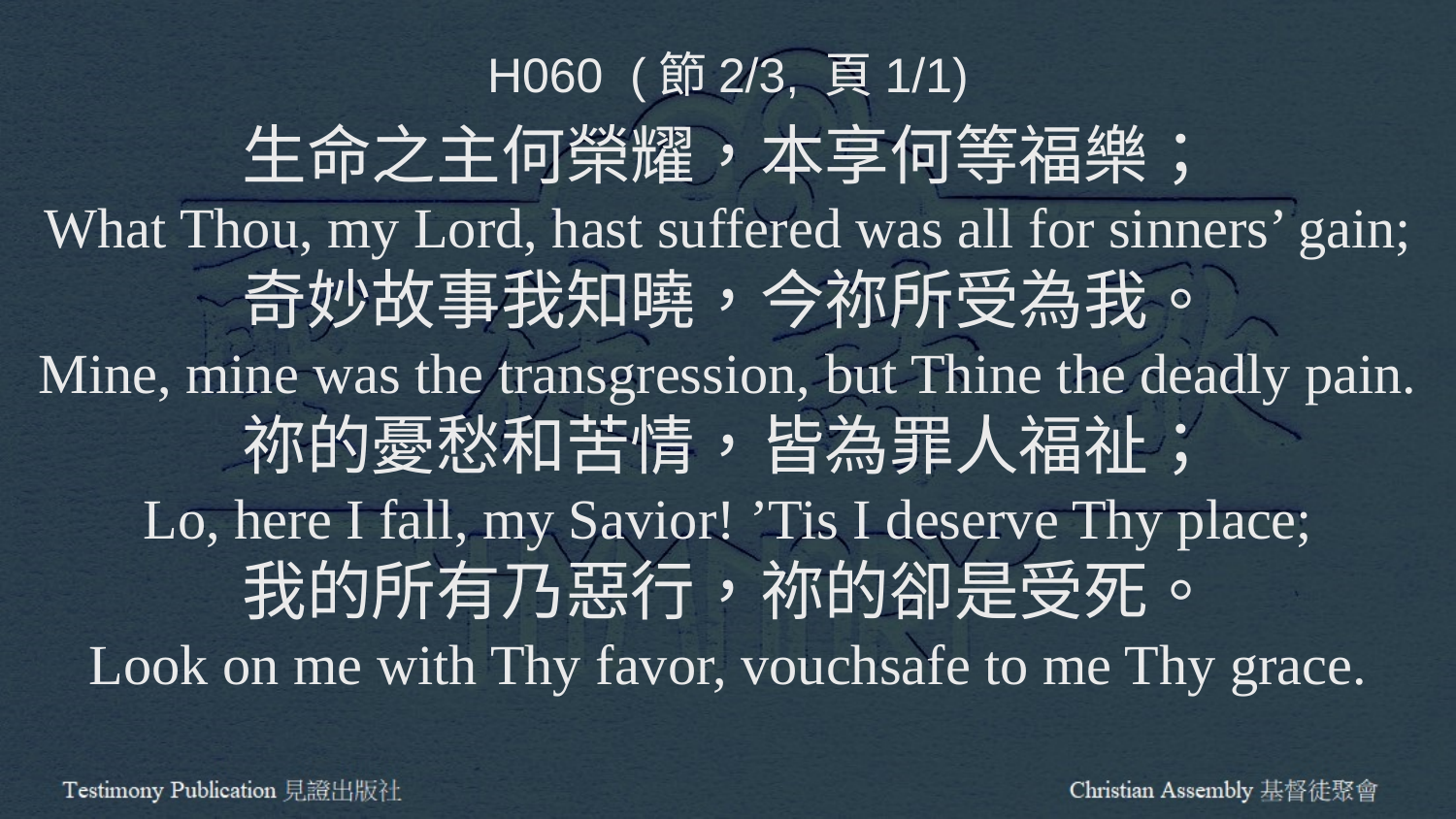

H060  (節2/3, 頁1/1)
生命之主何榮耀，本享何等福樂；
What Thou, my Lord, hast suffered was all for sinners’ gain;
奇妙故事我知曉，今祢所受為我。
Mine, mine was the transgression, but Thine the deadly pain.
祢的憂愁和苦情，皆為罪人福祉；
Lo, here I fall, my Savior! ’Tis I deserve Thy place;
我的所有乃惡行，祢的卻是受死。
Look on me with Thy favor, vouchsafe to me Thy grace.